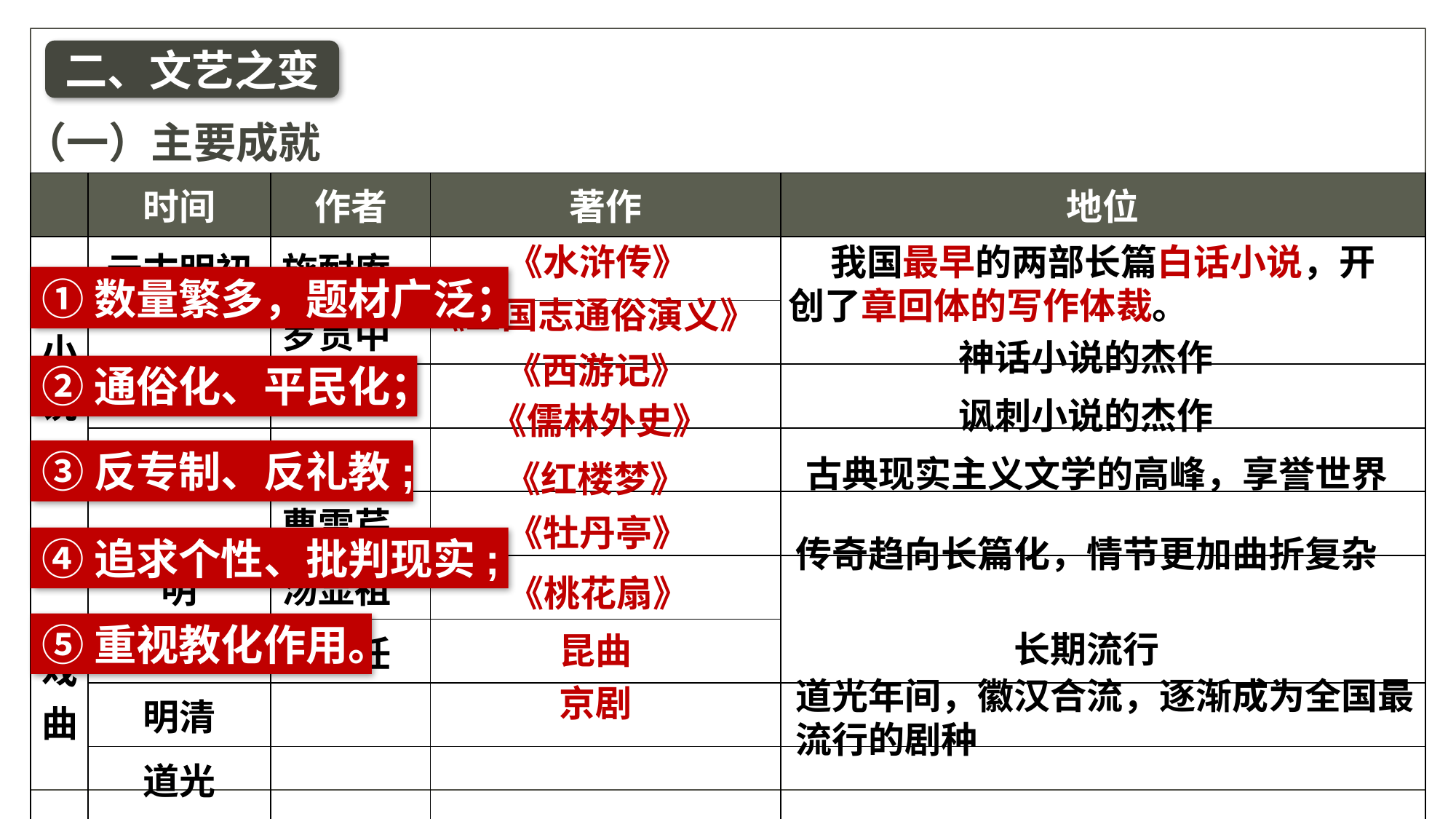

二、文艺之变
（一）主要成就
|  | 时间 | 作者 | 著作 | 地位 |
| --- | --- | --- | --- | --- |
| 小说 | 元末明初 | 施耐庵 |  |  |
|  |  | 罗贯中 |  |  |
|  | 明中期 | 吴承恩 |  |  |
|  | 清中期 | 吴敬梓 |  |  |
|  |  | 曹雪芹 |  |  |
| 戏曲 | 明 | 汤显祖 |  |  |
|  | 清 | 孔尚任 |  |  |
|  | 明清 |  |  |  |
|  | 道光 |  |  |  |
《水浒传》
    我国最早的两部长篇白话小说，开创了章回体的写作体裁。
①数量繁多，题材广泛；
《三国志通俗演义》
神话小说的杰作
《西游记》
②通俗化、平民化；
讽刺小说的杰作
《儒林外史》
③反专制、反礼教;
 古典现实主义文学的高峰，享誉世界
《红楼梦》
《牡丹亭》
传奇趋向长篇化，情节更加曲折复杂
④追求个性、批判现实;
《桃花扇》
⑤重视教化作用。
长期流行
昆曲
道光年间，徽汉合流，逐渐成为全国最流行的剧种
京剧